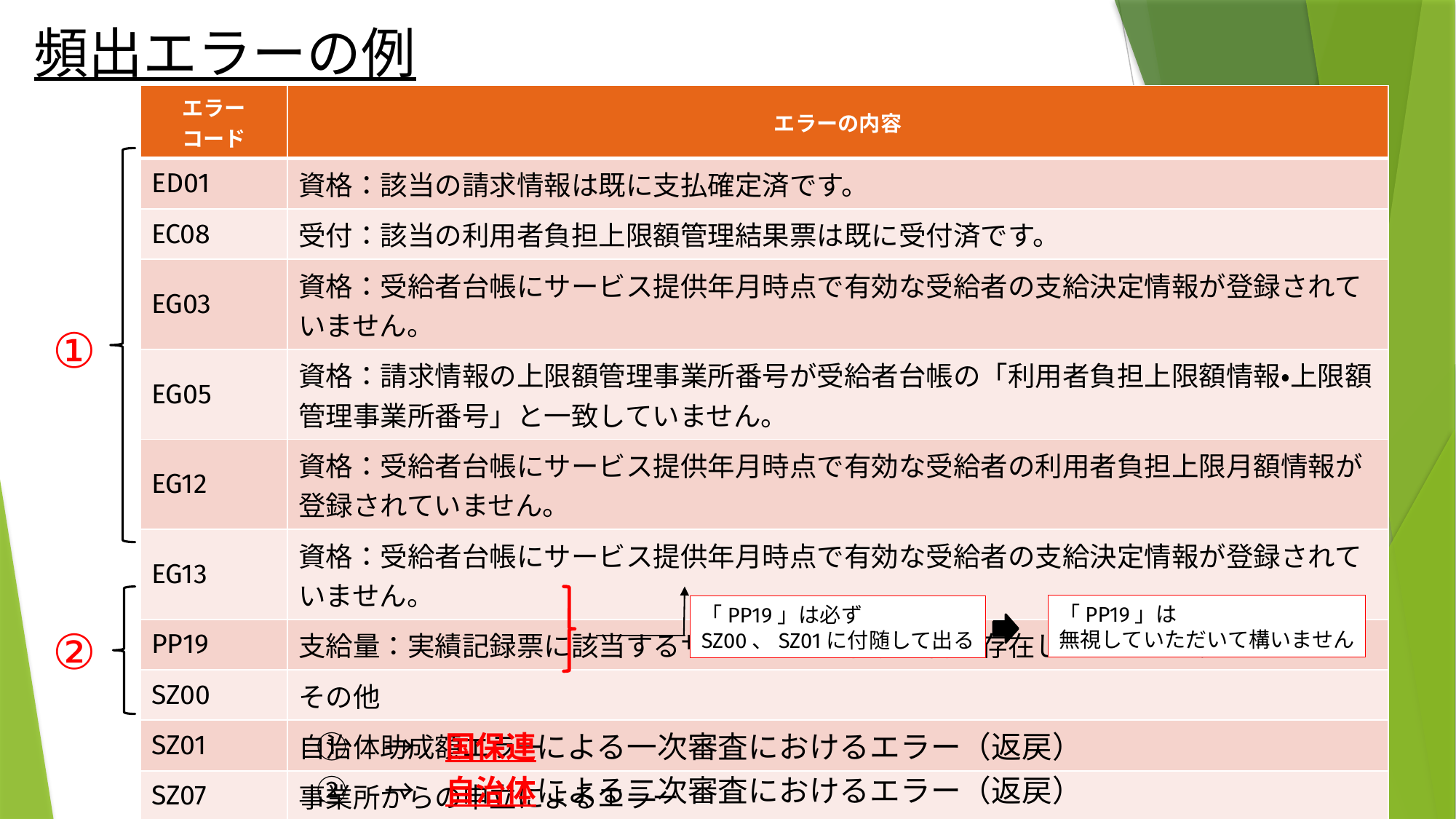

# 頻出エラーの例
| エラー コード | エラーの内容 |
| --- | --- |
| ED01 | 資格：該当の請求情報は既に支払確定済です。 |
| EC08 | 受付：該当の利用者負担上限額管理結果票は既に受付済です。 |
| EG03 | 資格：受給者台帳にサービス提供年月時点で有効な受給者の支給決定情報が登録されていません。 |
| EG05 | 資格：請求情報の上限額管理事業所番号が受給者台帳の「利用者負担上限額情報・上限額管理事業所番号」と一致していません。 |
| EG12 | 資格：受給者台帳にサービス提供年月時点で有効な受給者の利用者負担上限月額情報が登録されていません。 |
| EG13 | 資格：受給者台帳にサービス提供年月時点で有効な受給者の支給決定情報が登録されていません。 |
| PP19 | 支給量：実績記録票に該当するサービスが請求明細書に存在していません。 |
| SZ00 | その他 |
| SZ01 | 自治体助成額エラー |
| SZ07 | 事業所からの申立によるエラー |

①

「PP19」は
無視していただいて構いません
「PP19」は必ず
SZ00、SZ01に付随して出る

②
①　→　国保連による一次審査におけるエラー（返戻）
②　→　自治体による二次審査におけるエラー（返戻）